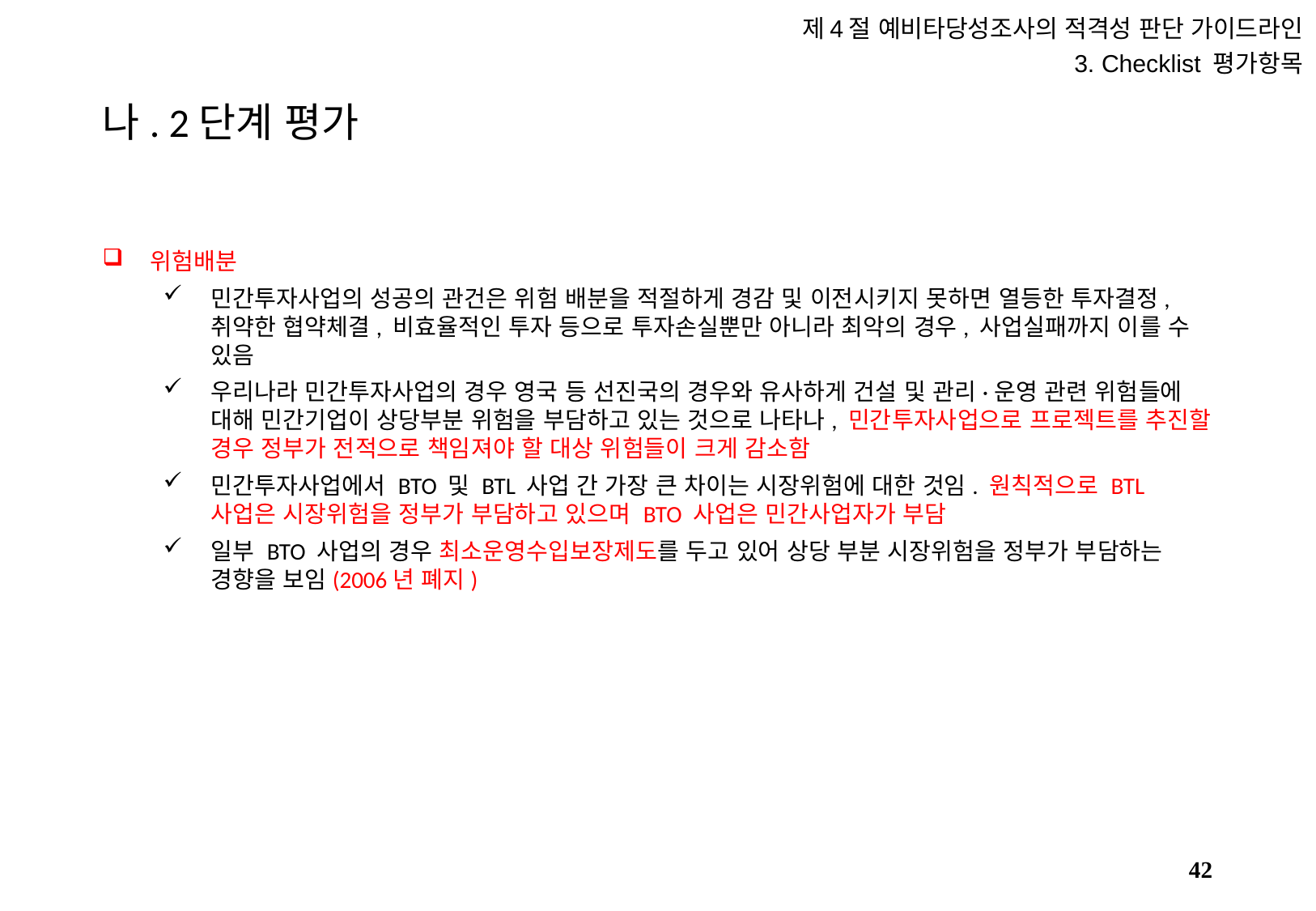

제4절 예비타당성조사의 적격성 판단 가이드라인
3. Checklist 평가항목
# 나. 2단계 평가
위험배분
민간투자사업의 성공의 관건은 위험 배분을 적절하게 경감 및 이전시키지 못하면 열등한 투자결정, 취약한 협약체결, 비효율적인 투자 등으로 투자손실뿐만 아니라 최악의 경우, 사업실패까지 이를 수 있음
우리나라 민간투자사업의 경우 영국 등 선진국의 경우와 유사하게 건설 및 관리·운영 관련 위험들에 대해 민간기업이 상당부분 위험을 부담하고 있는 것으로 나타나, 민간투자사업으로 프로젝트를 추진할 경우 정부가 전적으로 책임져야 할 대상 위험들이 크게 감소함
민간투자사업에서 BTO 및 BTL 사업 간 가장 큰 차이는 시장위험에 대한 것임. 원칙적으로 BTL 사업은 시장위험을 정부가 부담하고 있으며 BTO 사업은 민간사업자가 부담
일부 BTO 사업의 경우 최소운영수입보장제도를 두고 있어 상당 부분 시장위험을 정부가 부담하는 경향을 보임(2006년 폐지)
42